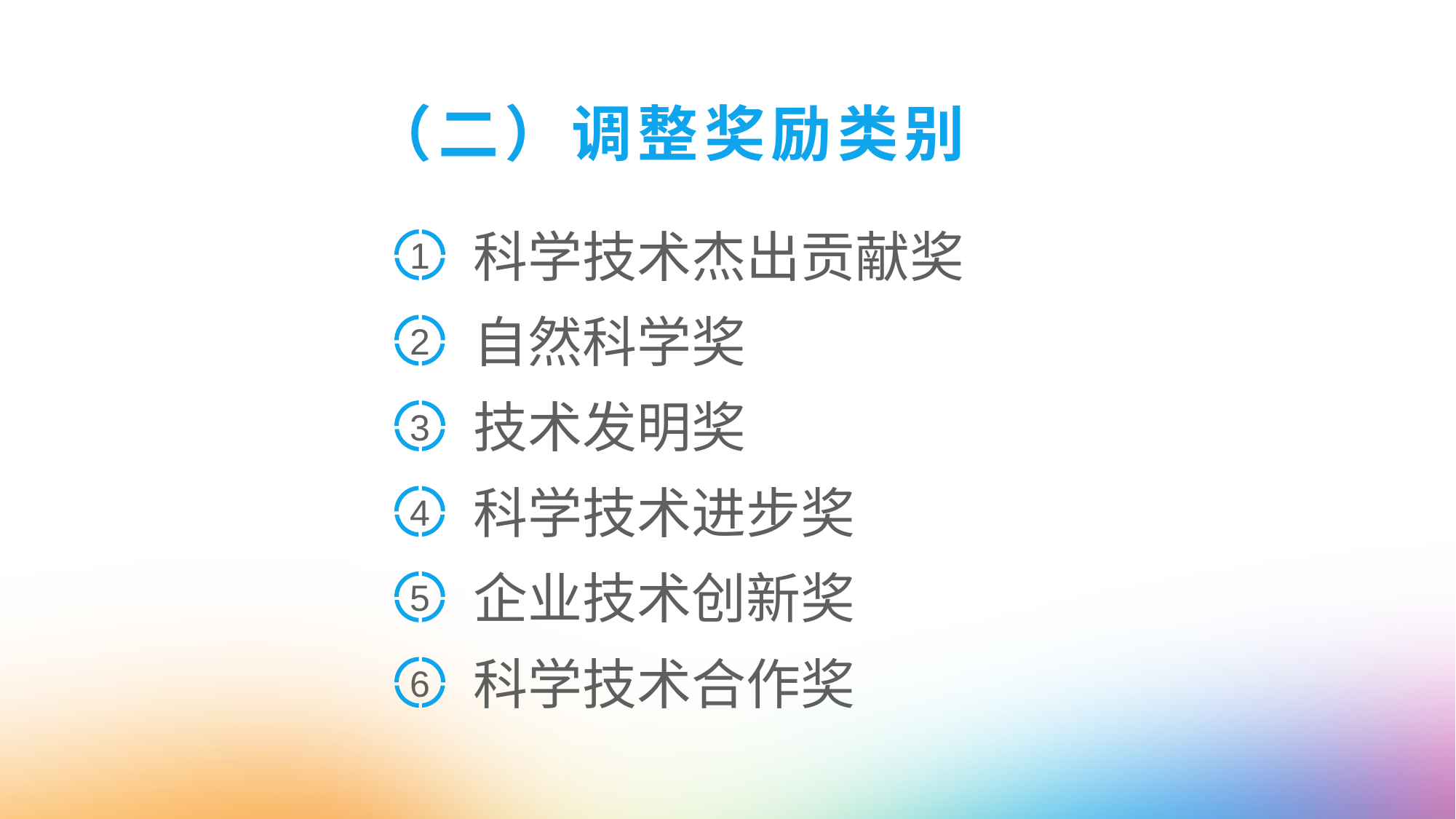

（二）调整奖励类别
科学技术杰出贡献奖
1
自然科学奖
2
技术发明奖
3
科学技术进步奖
4
企业技术创新奖
5
科学技术合作奖
6